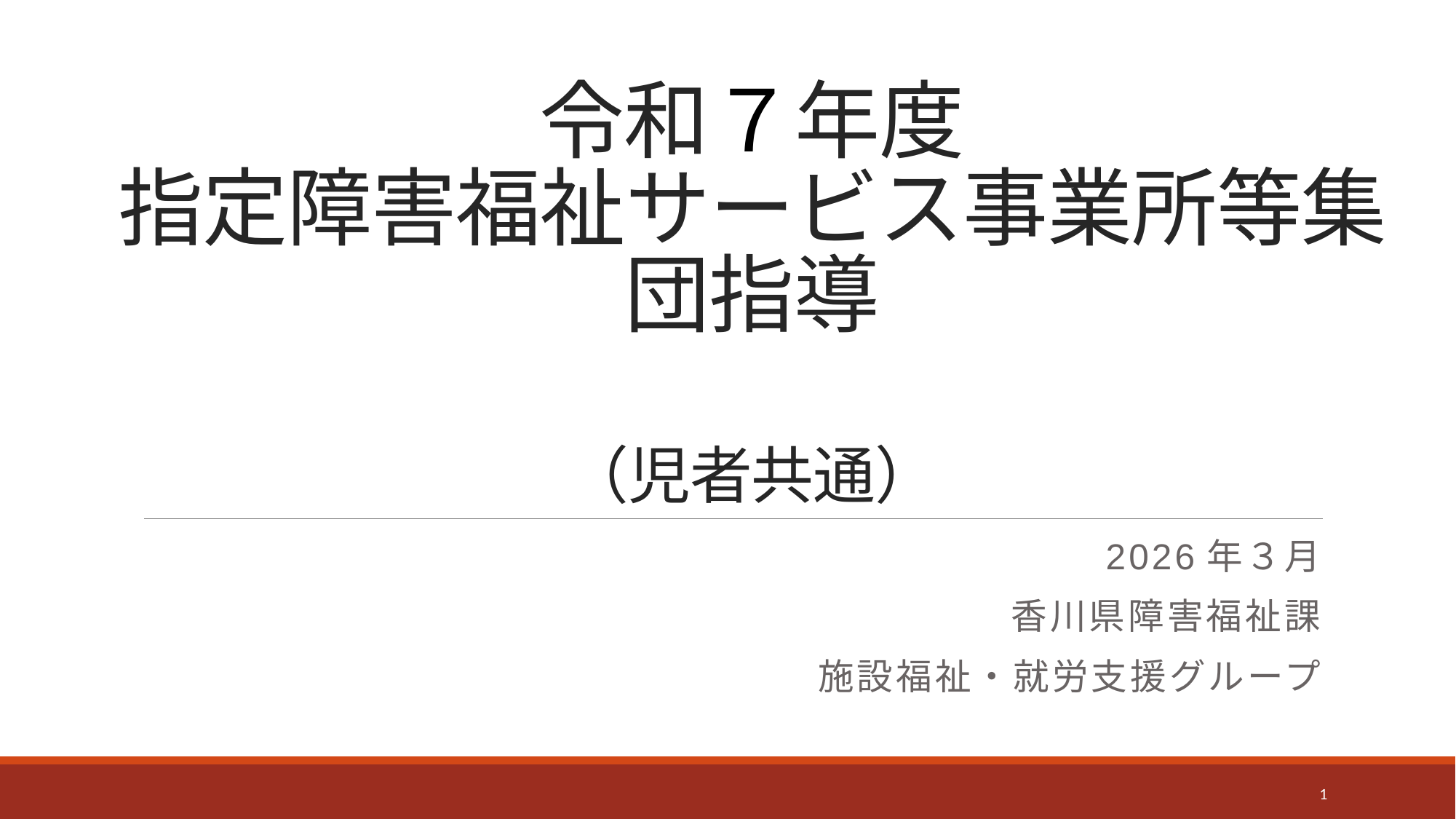

# 令和７年度 指定障害福祉サービス事業所等集団指導 （児者共通）
2026年３月
香川県障害福祉課
施設福祉・就労支援グループ
1